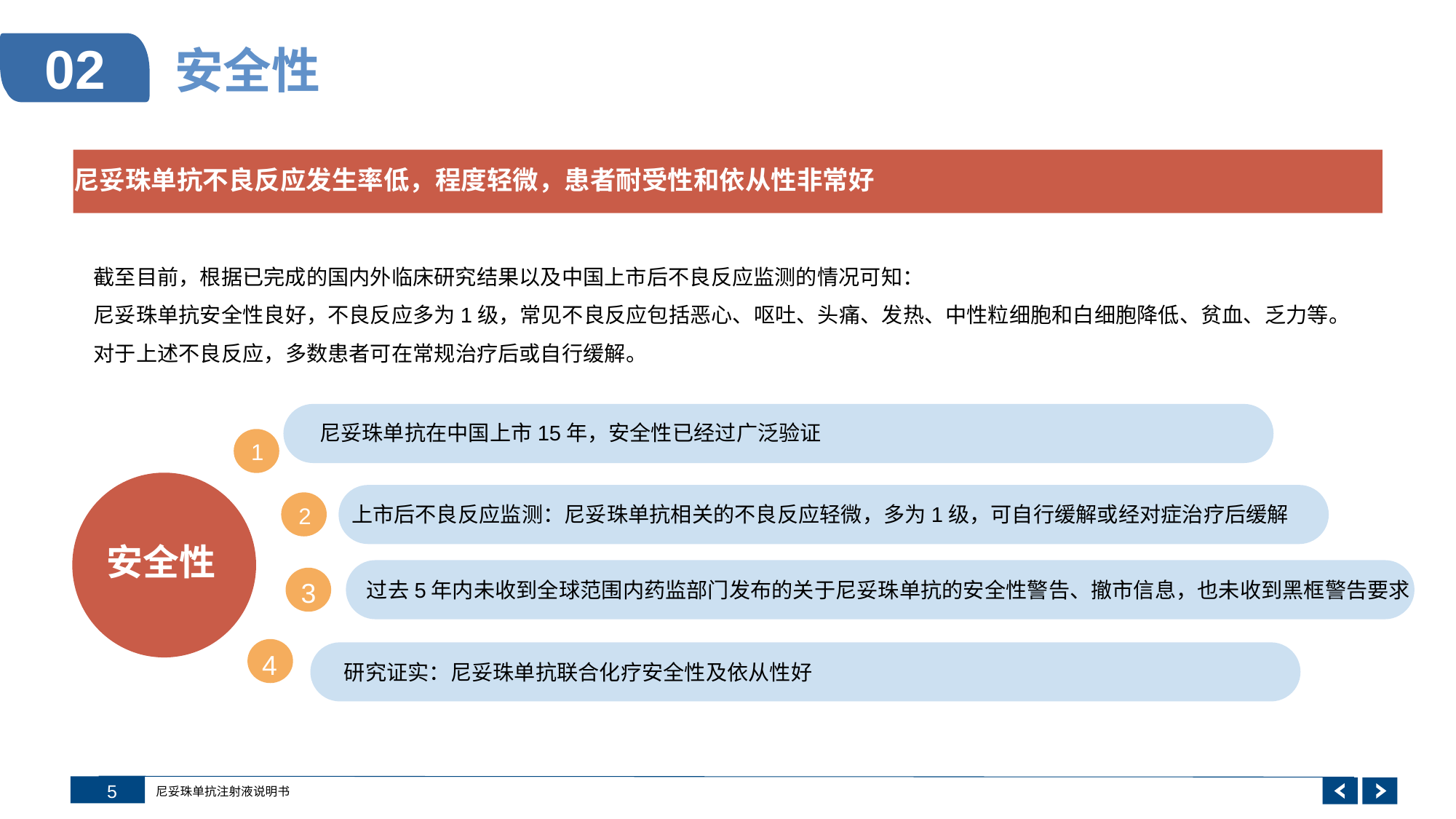

# 安全性
02
尼妥珠单抗不良反应发生率低，程度轻微，患者耐受性和依从性非常好
截至目前，根据已完成的国内外临床研究结果以及中国上市后不良反应监测的情况可知：
尼妥珠单抗安全性良好，不良反应多为1级，常见不良反应包括恶心、呕吐、头痛、发热、中性粒细胞和白细胞降低、贫血、乏力等。对于上述不良反应，多数患者可在常规治疗后或自行缓解。

尼妥珠单抗在中国上市15年，安全性已经过广泛验证

1

安全性

上市后不良反应监测：尼妥珠单抗相关的不良反应轻微，多为1级，可自行缓解或经对症治疗后缓解

2

过去5年内未收到全球范围内药监部门发布的关于尼妥珠单抗的安全性警告、撤市信息，也未收到黑框警告要求

3

4

研究证实：尼妥珠单抗联合化疗安全性及依从性好
尼妥珠单抗注射液说明书